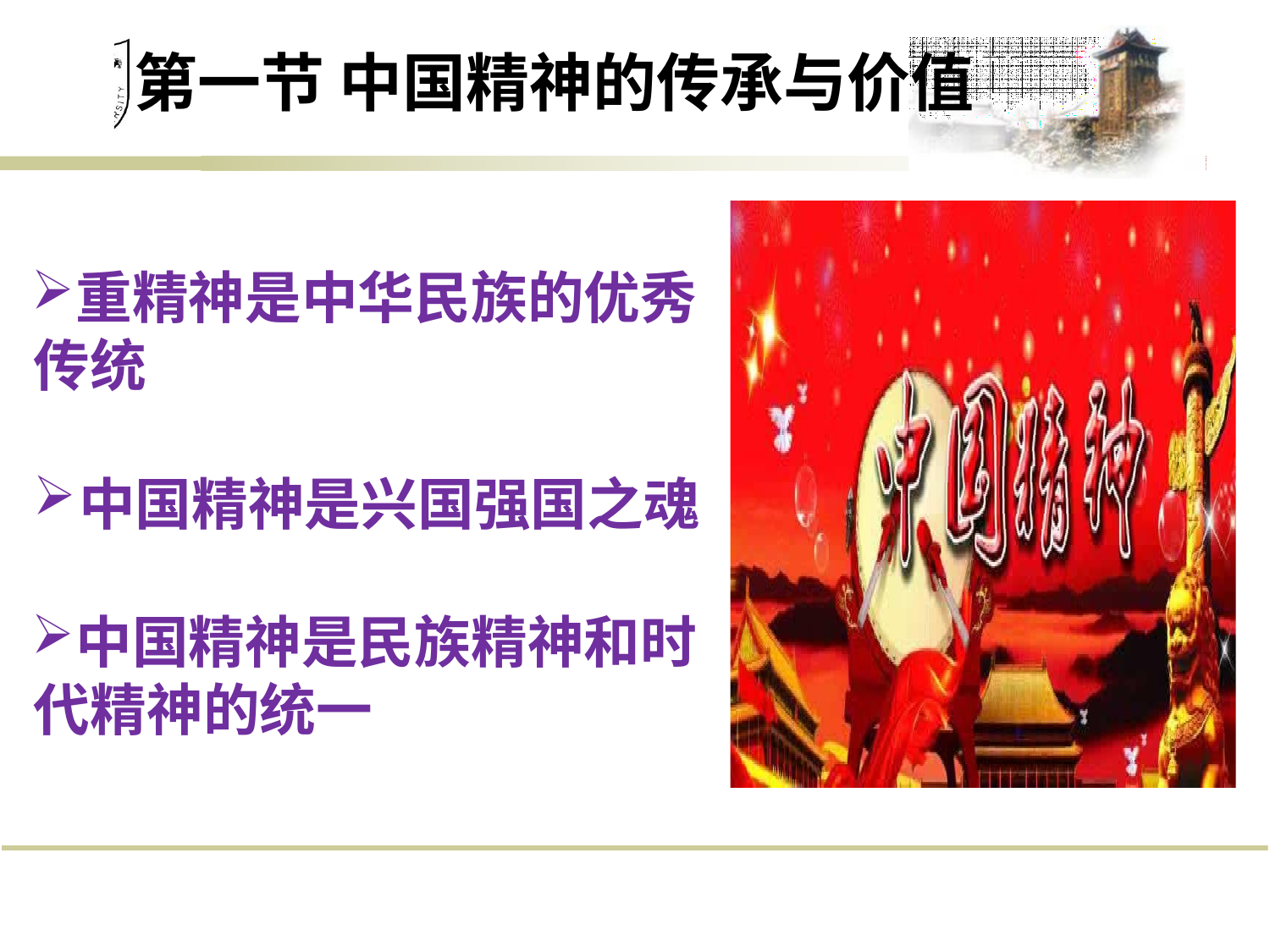

# 第一节 中国精神的传承与价值

重精神是中华民族的优秀 传统

中国精神是兴国强国之魂

中国精神是民族精神和时 代精神的统一